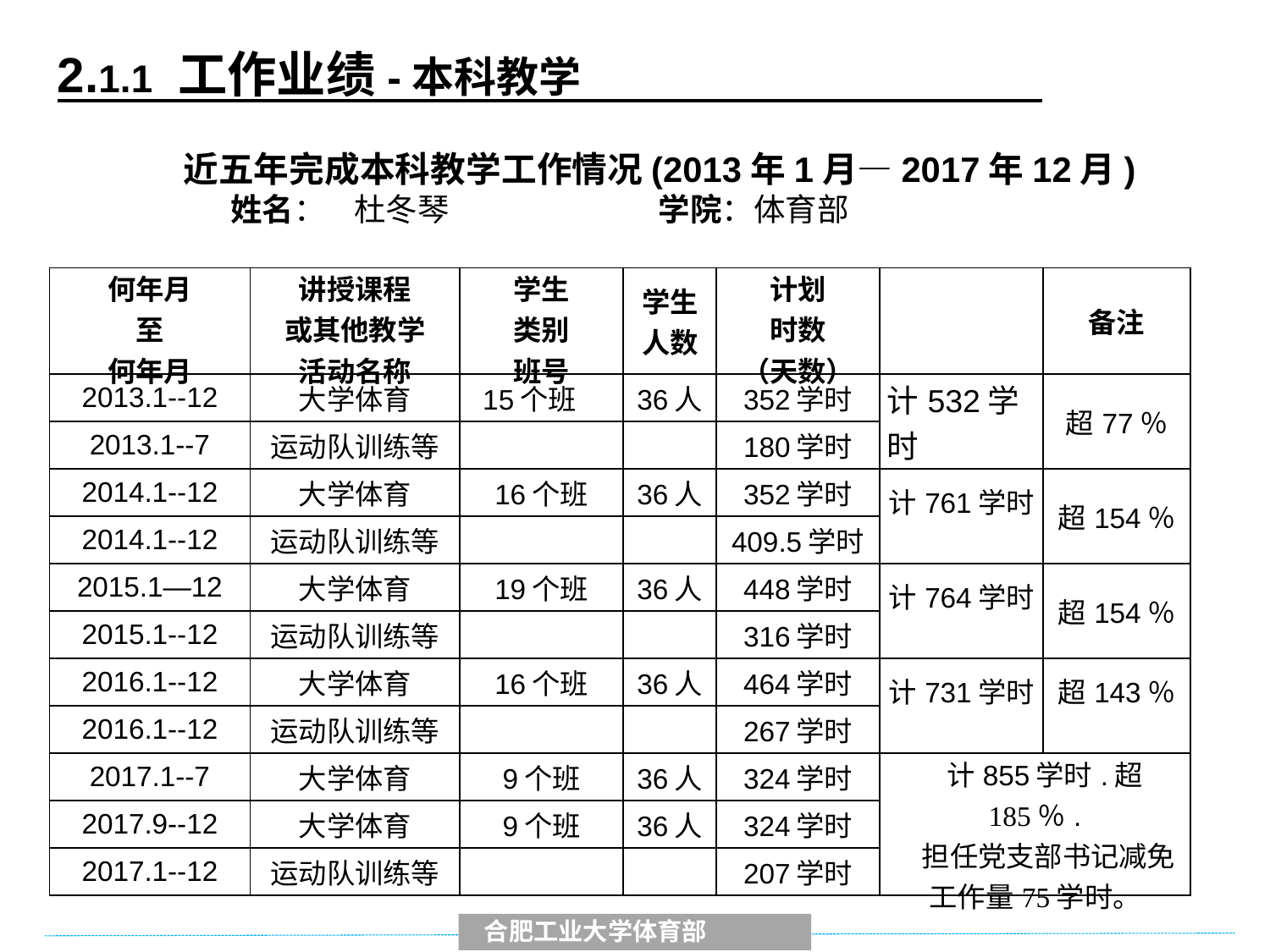

近五年完成本科教学工作情况(2013年1月—2017年12月)
      姓名：    杜冬琴                             学院：体育部
2.1.1 工作业绩-本科教学
| 何年月 至 何年月 | 讲授课程 或其他教学 活动名称 | 学生 类别 班号 | 学生 人数 | 计划 时数 （天数） |  | 备注 |
| --- | --- | --- | --- | --- | --- | --- |
| 2013.1--12 | 大学体育 | 15个班 | 36人 | 352学时 | 计532学时 | 超77％ |
| 2013.1--7 | 运动队训练等 |  |  | 180学时 |  |  |
| 2014.1--12 | 大学体育 | 16个班 | 36人 | 352学时 | 计761学时 | 超154％ |
| 2014.1--12 | 运动队训练等 |  |  | 409.5学时 |  |  |
| 2015.1—12 | 大学体育 | 19个班 | 36人 | 448学时 | 计764学时 | 超154％ |
| 2015.1--12 | 运动队训练等 |  |  | 316学时 |  |  |
| 2016.1--12 | 大学体育 | 16个班 | 36人 | 464学时 | 计731学时 | 超143％ |
| 2016.1--12 | 运动队训练等 |  |  | 267学时 |  |  |
| 2017.1--7 | 大学体育 | 9个班 | 36人 | 324学时 | 计855学时.超185％. 担任党支部书记减免工作量75学时。 |  |
| 2017.9--12 | 大学体育 | 9个班 | 36人 | 324学时 |  |  |
| 2017.1--12 | 运动队训练等 |  |  | 207学时 |  |  |
 合肥工业大学体育部